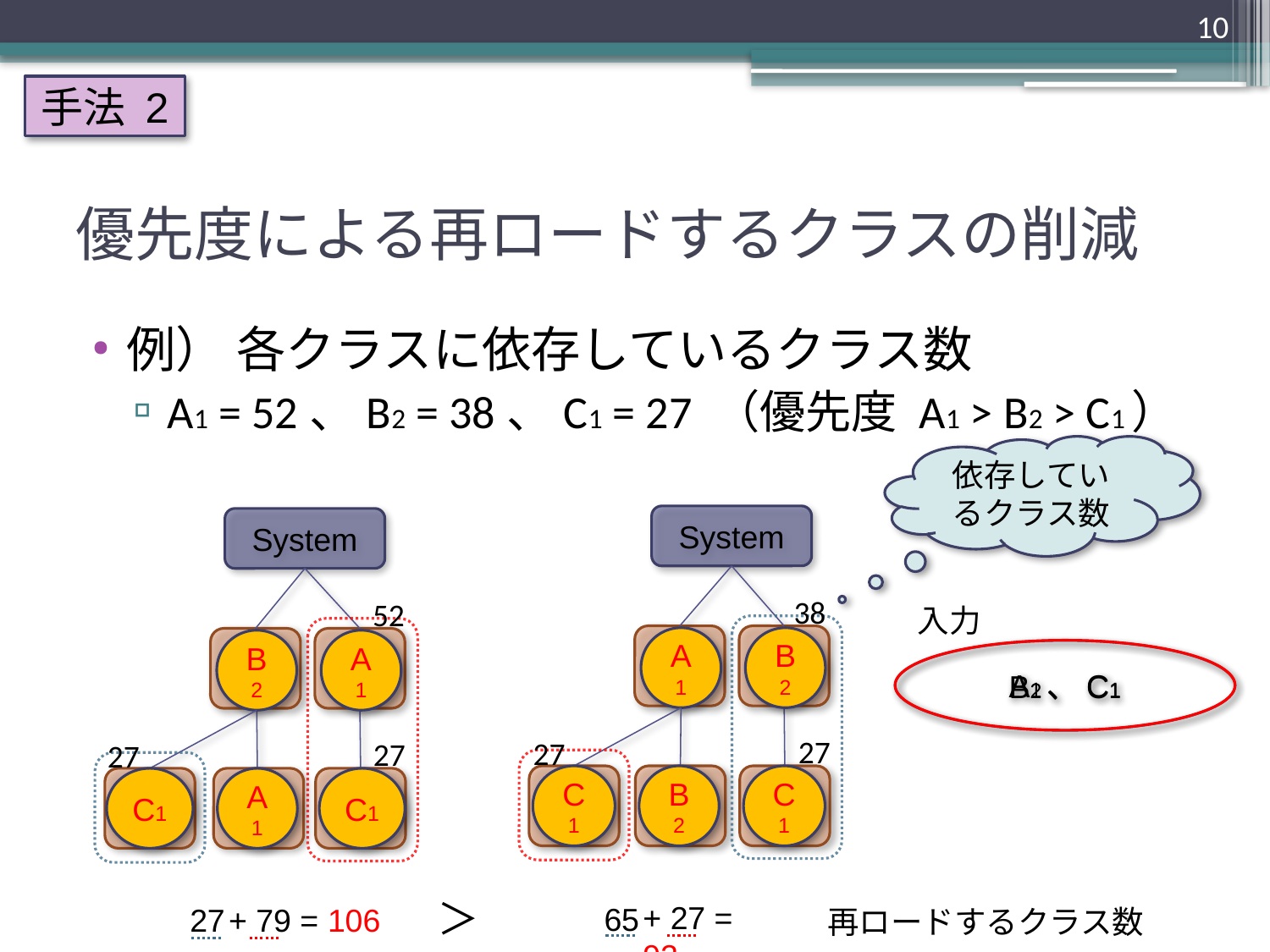

10
手法 2
# 優先度による再ロードするクラスの削減
例） 各クラスに依存しているクラス数
A1 = 52、B2 = 38、C1 = 27 （優先度 A1 > B2 > C1）
依存しているクラス数
System
System
38
52
入力

A1
B2

B2
A1
A1、C1
B2、C1
27
27
27
27

C1

B2

C1

C1

A1

C1
＞
+ 27 = 92
65
27
+ 79 = 106
再ロードするクラス数